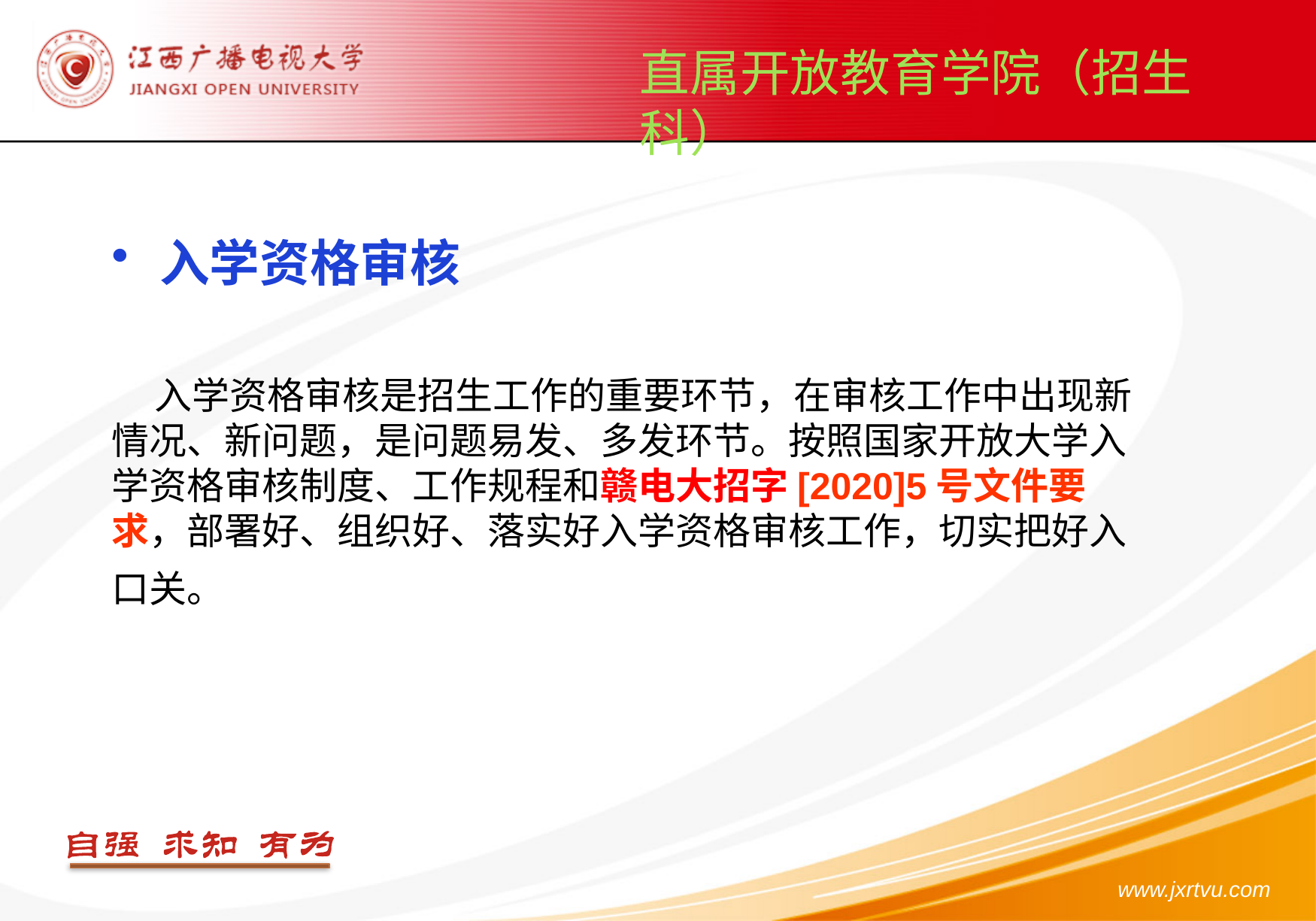

直属开放教育学院（招生科）
入学资格审核

    入学资格审核是招生工作的重要环节，在审核工作中出现新情况、新问题，是问题易发、多发环节。按照国家开放大学入学资格审核制度、工作规程和赣电大招字[2020]5号文件要求，部署好、组织好、落实好入学资格审核工作，切实把好入口关。